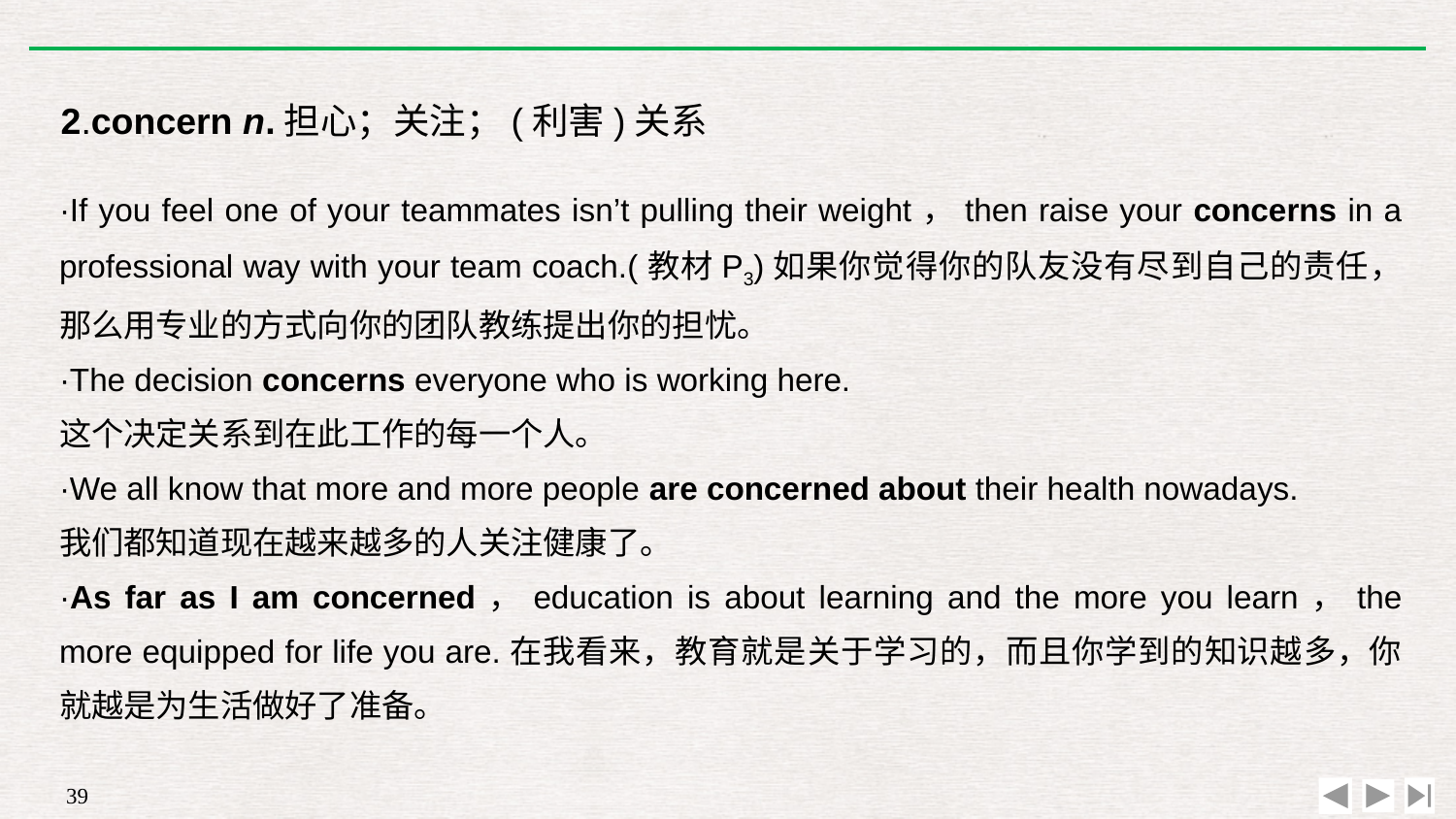

2.concern n.担心；关注；(利害)关系
·If you feel one of your teammates isn’t pulling their weight，then raise your concerns in a professional way with your team coach.(教材P3)如果你觉得你的队友没有尽到自己的责任，那么用专业的方式向你的团队教练提出你的担忧。
·The decision concerns everyone who is working here.
这个决定关系到在此工作的每一个人。
·We all know that more and more people are concerned about their health nowadays.
我们都知道现在越来越多的人关注健康了。
·As far as I am concerned，education is about learning and the more you learn，the more equipped for life you are.在我看来，教育就是关于学习的，而且你学到的知识越多，你就越是为生活做好了准备。